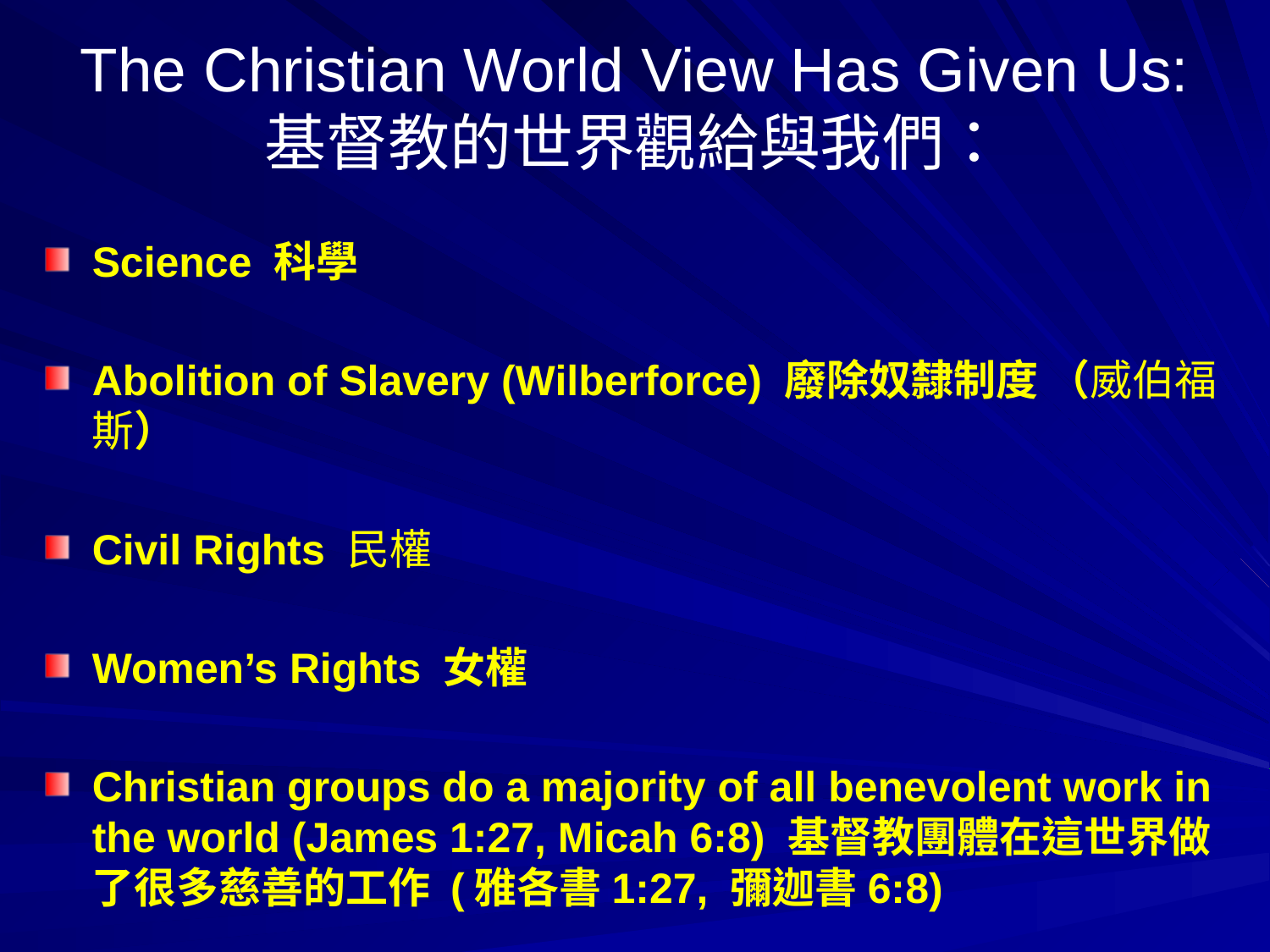

The Christian World View Has Given Us: 基督教的世界觀給與我們：

Science 科學

Abolition of Slavery (Wilberforce) 廢除奴隸制度 （威伯福斯）

Civil Rights 民權

Women’s Rights 女權

Christian groups do a majority of all benevolent work in the world (James 1:27, Micah 6:8) 基督教團體在這世界做了很多慈善的工作 (雅各書1:27, 彌迦書6:8)